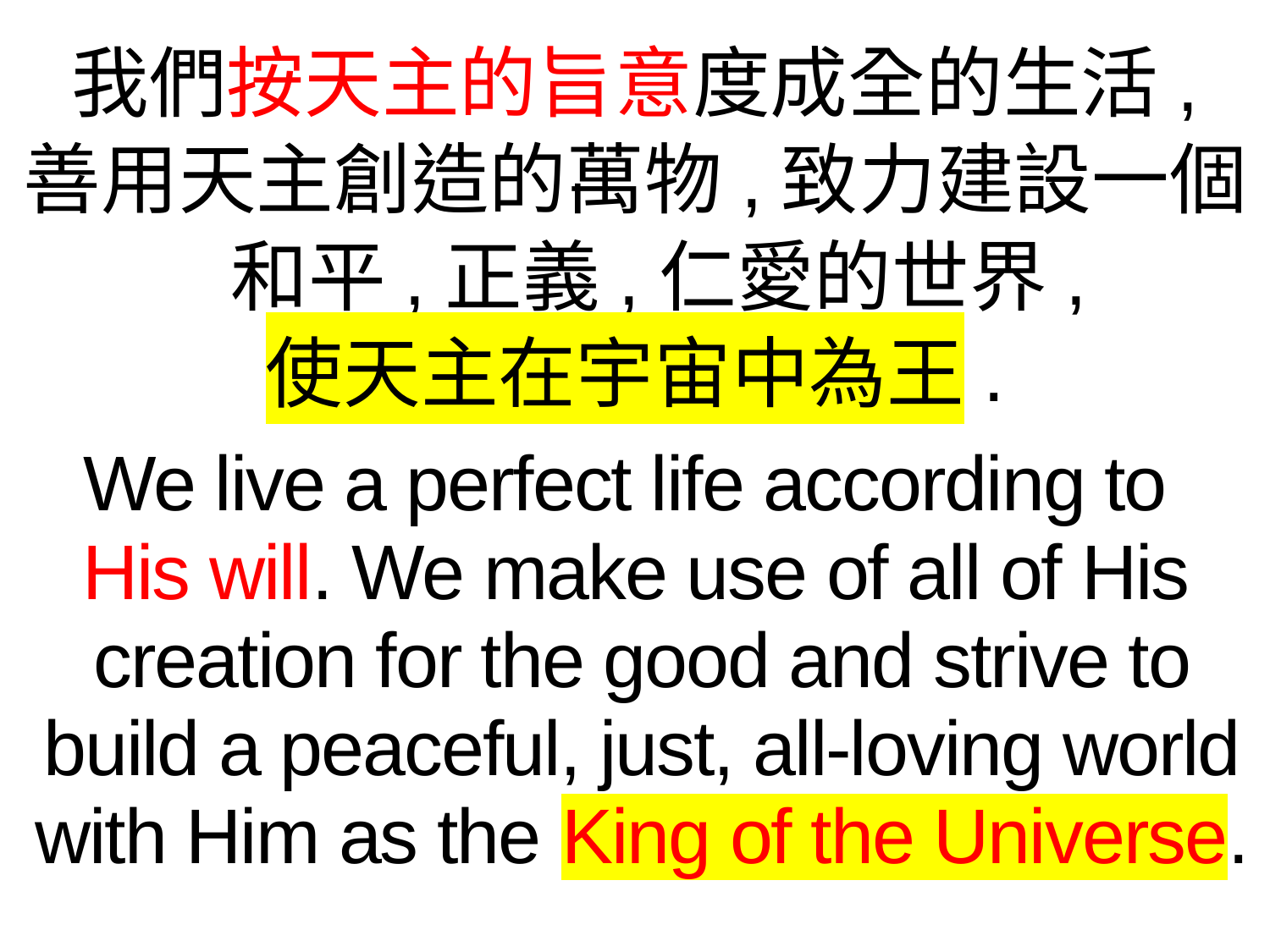

我們按天主的旨意度成全的生活,
善用天主創造的萬物,致力建設一個和平,正義,仁愛的世界,
使天主在宇宙中為王.
We live a perfect life according to
His will. We make use of all of His creation for the good and strive to build a peaceful, just, all-loving world with Him as the King of the Universe.